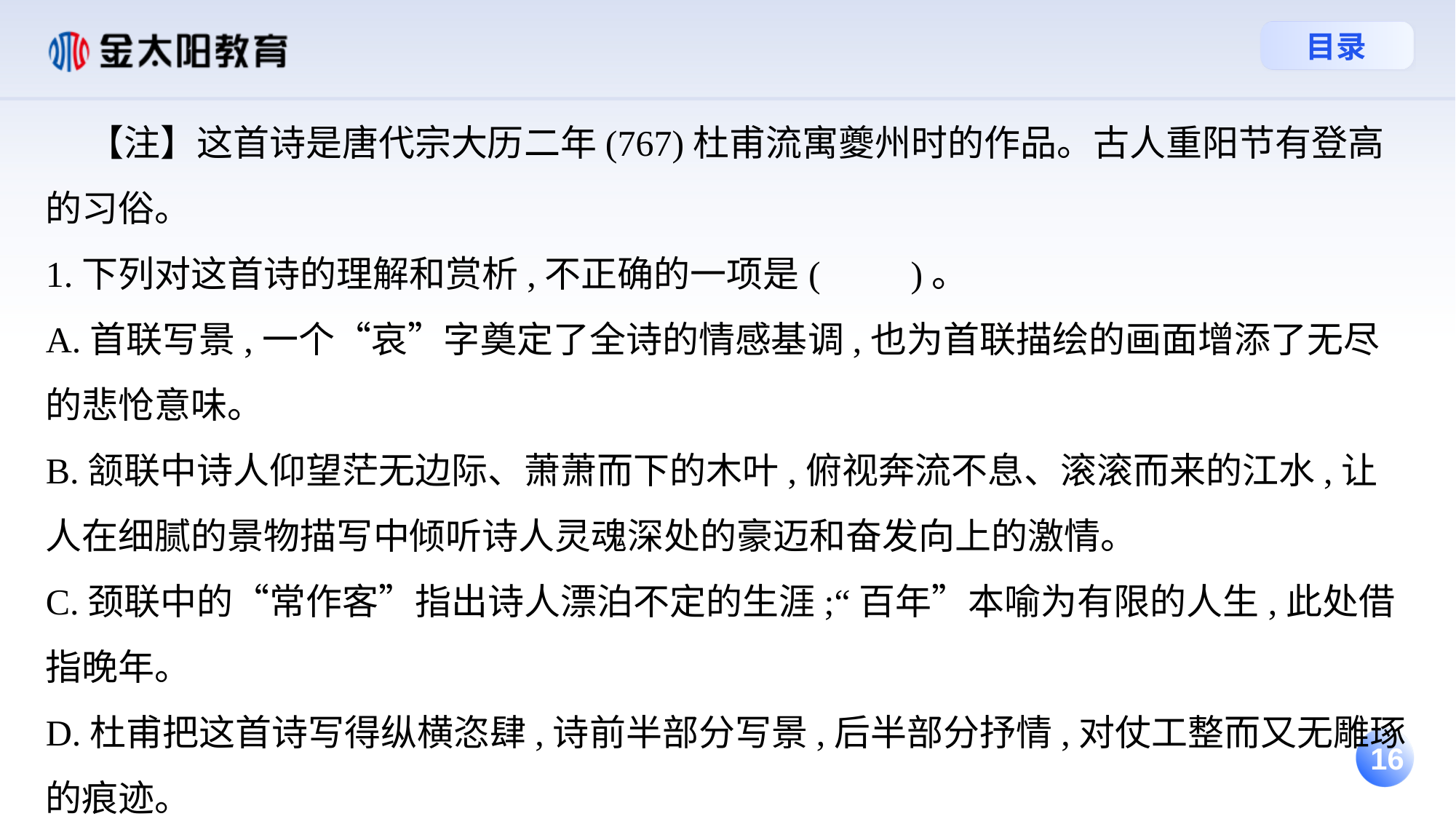

【注】这首诗是唐代宗大历二年(767)杜甫流寓夔州时的作品。古人重阳节有登高的习俗。
1.下列对这首诗的理解和赏析,不正确的一项是(　　)。
A.首联写景,一个“哀”字奠定了全诗的情感基调,也为首联描绘的画面增添了无尽的悲怆意味。
B.颔联中诗人仰望茫无边际、萧萧而下的木叶,俯视奔流不息、滚滚而来的江水,让人在细腻的景物描写中倾听诗人灵魂深处的豪迈和奋发向上的激情。
C.颈联中的“常作客”指出诗人漂泊不定的生涯;“百年”本喻为有限的人生,此处借指晚年。
D.杜甫把这首诗写得纵横恣肆,诗前半部分写景,后半部分抒情,对仗工整而又无雕琢的痕迹。